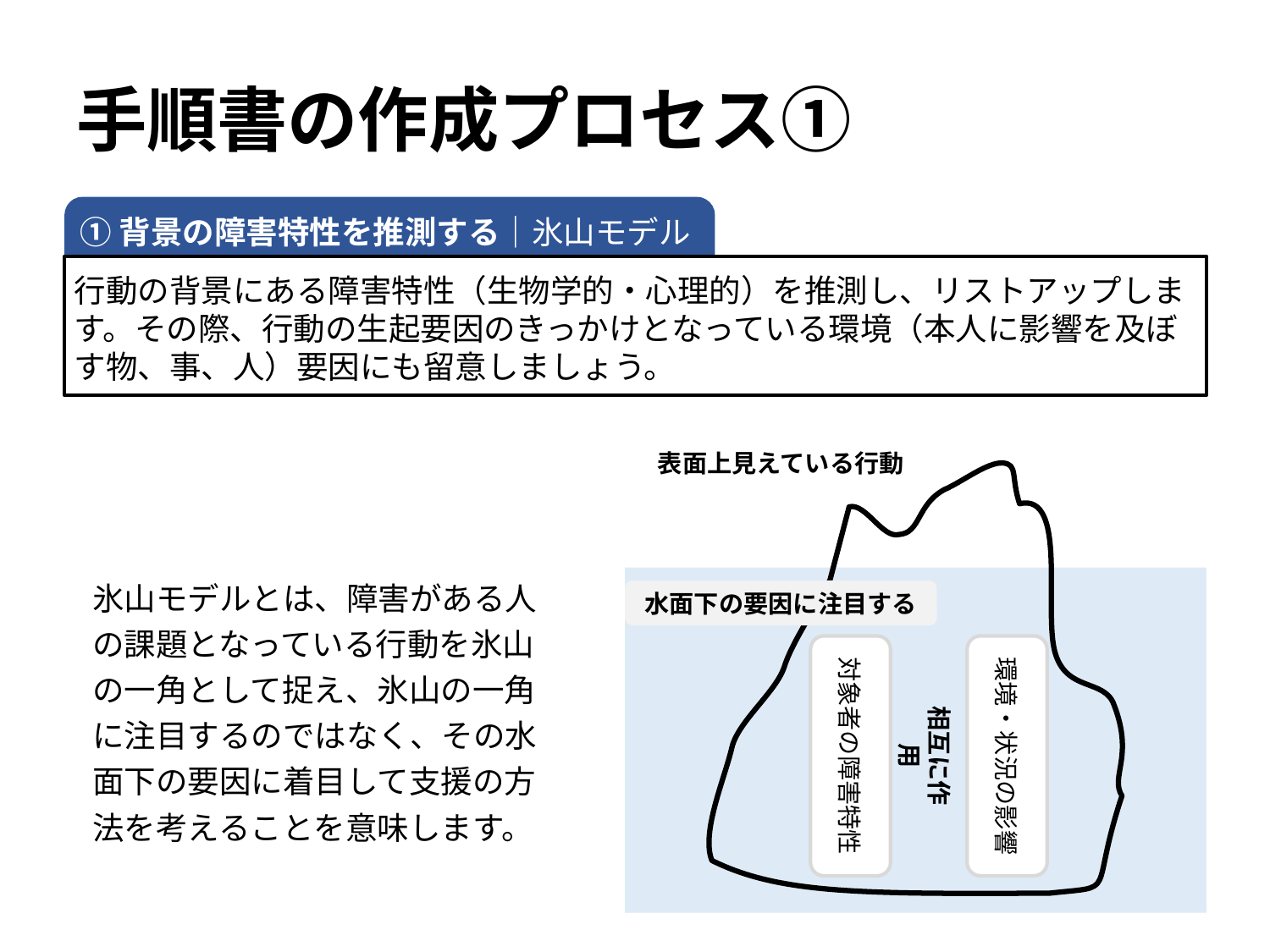

# 手順書の作成プロセス①
①背景の障害特性を推測する｜氷山モデル

行動の背景にある障害特性（生物学的・心理的）を推測し、リストアップします。その際、行動の生起要因のきっかけとなっている環境（本人に影響を及ぼす物、事、人）要因にも留意しましょう。
表面上見えている行動

氷山モデルとは、障害がある人の課題となっている行動を氷山の一角として捉え、氷山の一角に注目するのではなく、その水面下の要因に着目して支援の方法を考えることを意味します。

水面下の要因に注目する
対象者の障害特性
環境・状況の影響
相互に作用